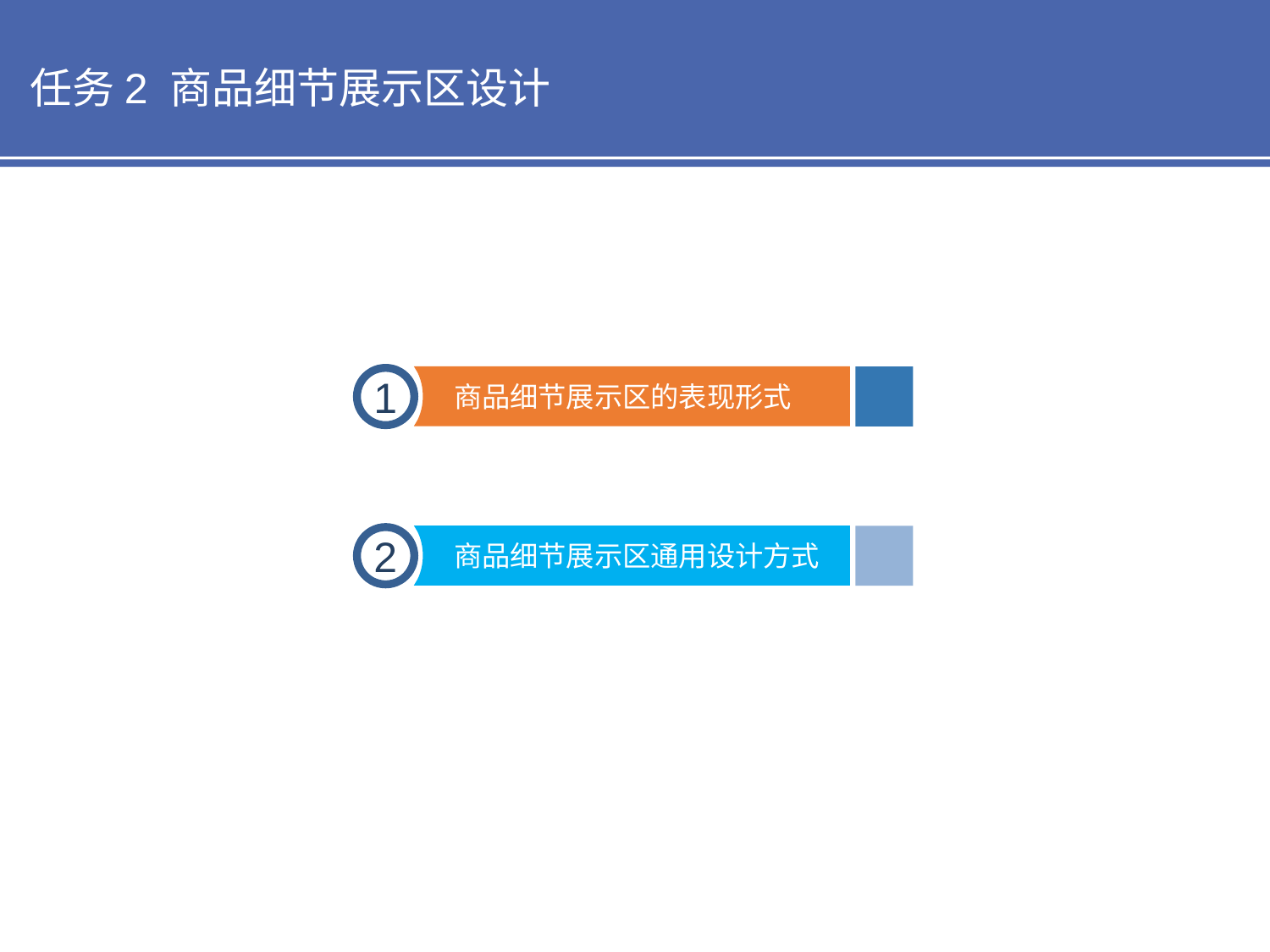

任务2 商品细节展示区设计

商品细节展示区的表现形式

1

商品细节展示区通用设计方式

2